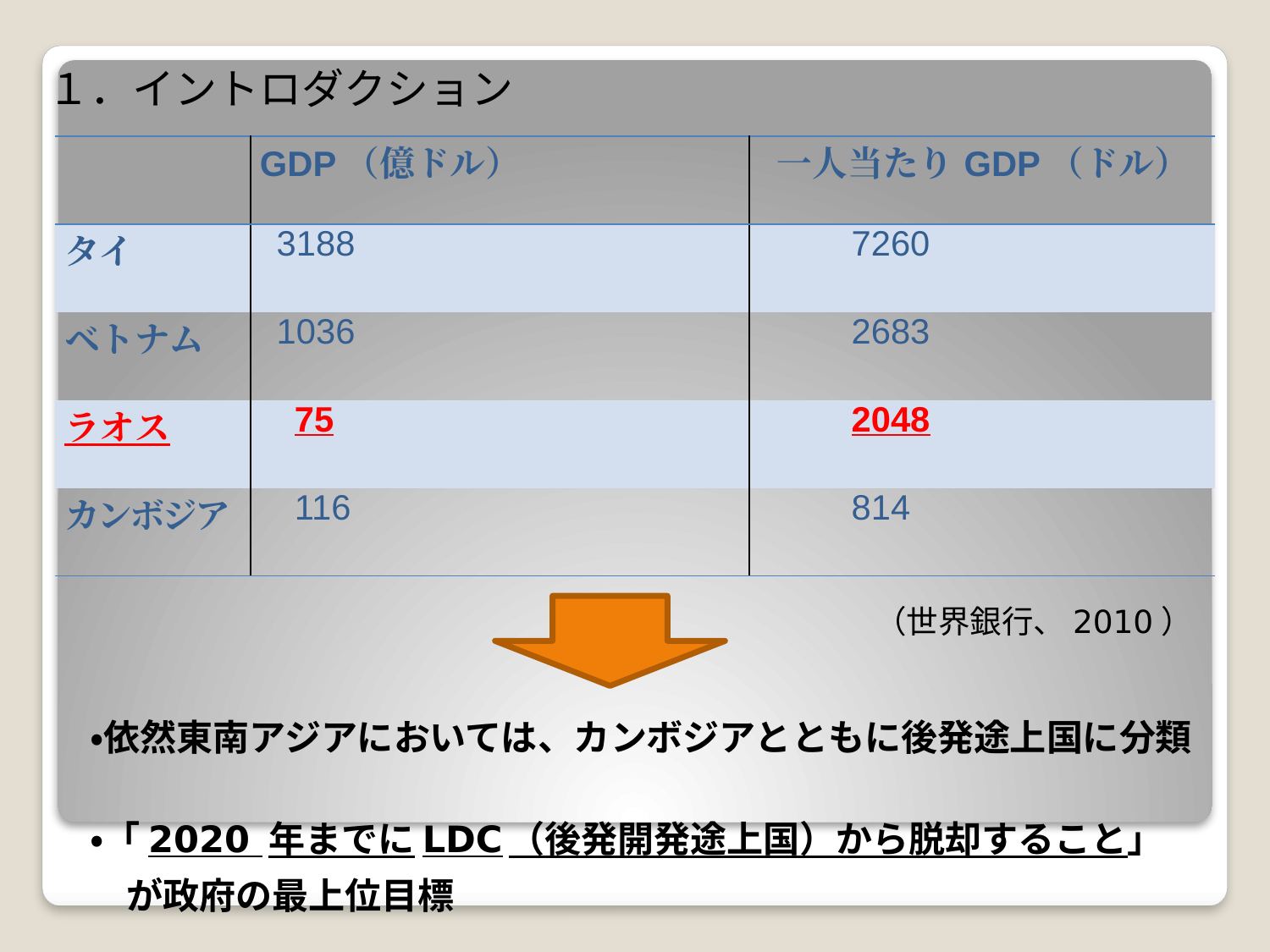

１．イントロダクション
|  | GDP（億ドル） | 一人当たりGDP（ドル） |
| --- | --- | --- |
| タイ | 3188 | 7260 |
| ベトナム | 1036 | 2683 |
| ラオス | 75 | 2048 |
| カンボジア | 116 | 814 |

　　　（世界銀行、2010）
・依然東南アジアにおいては、カンボジアとともに後発途上国に分類

・「2020 年までにLDC（後発開発途上国）から脱却すること」
　が政府の最上位目標